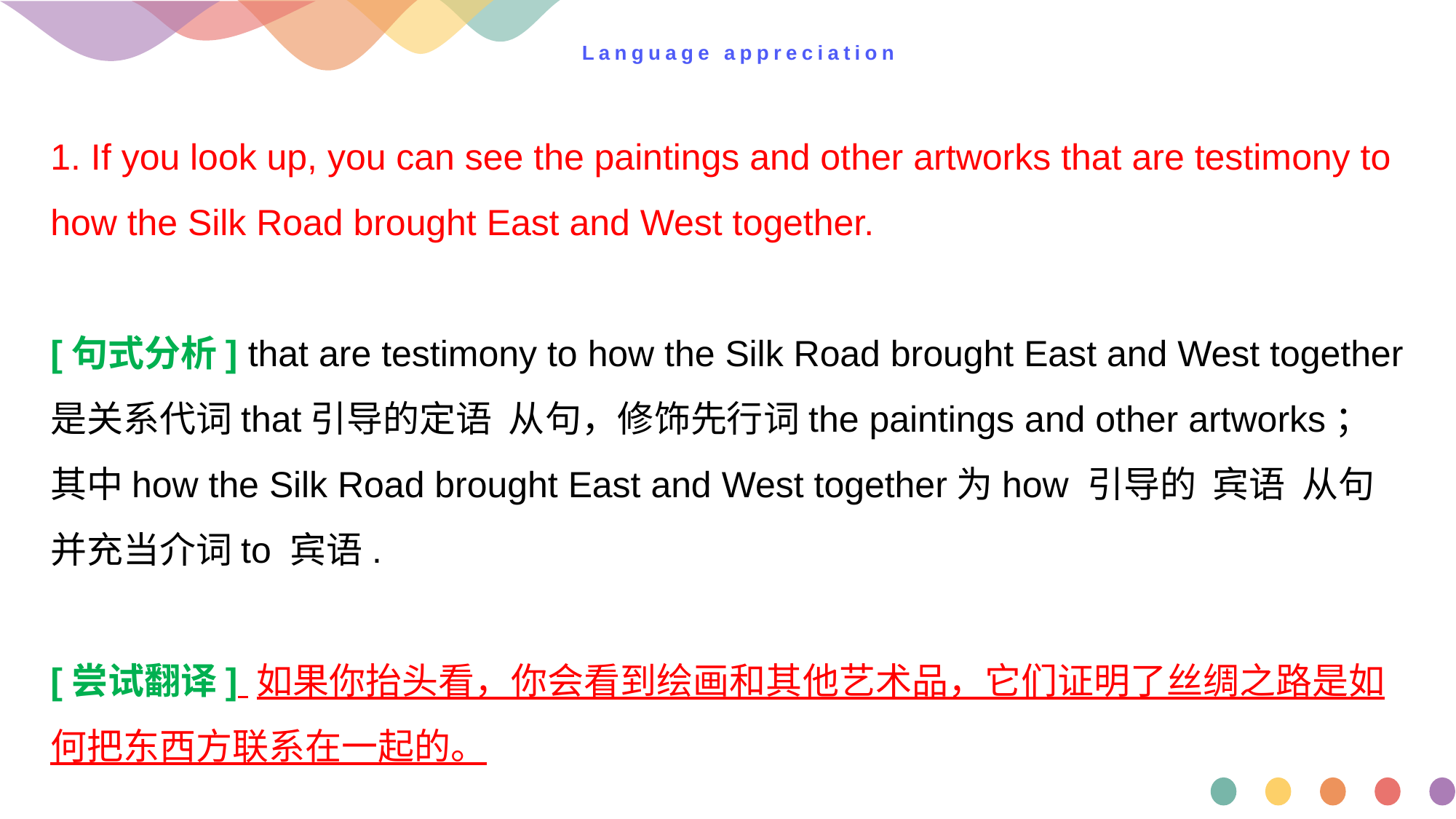

# Language appreciation
1. If you look up, you can see the paintings and other artworks that are testimony to how the Silk Road brought East and West together.

[句式分析] that are testimony to how the Silk Road brought East and West together 是关系代词that引导的定语  从句，修饰先行词the paintings and other artworks；其中how the Silk Road brought East and West together为how 引导的  宾语  从句并充当介词to 宾语.

[尝试翻译] 如果你抬头看，你会看到绘画和其他艺术品，它们证明了丝绸之路是如何把东西方联系在一起的。